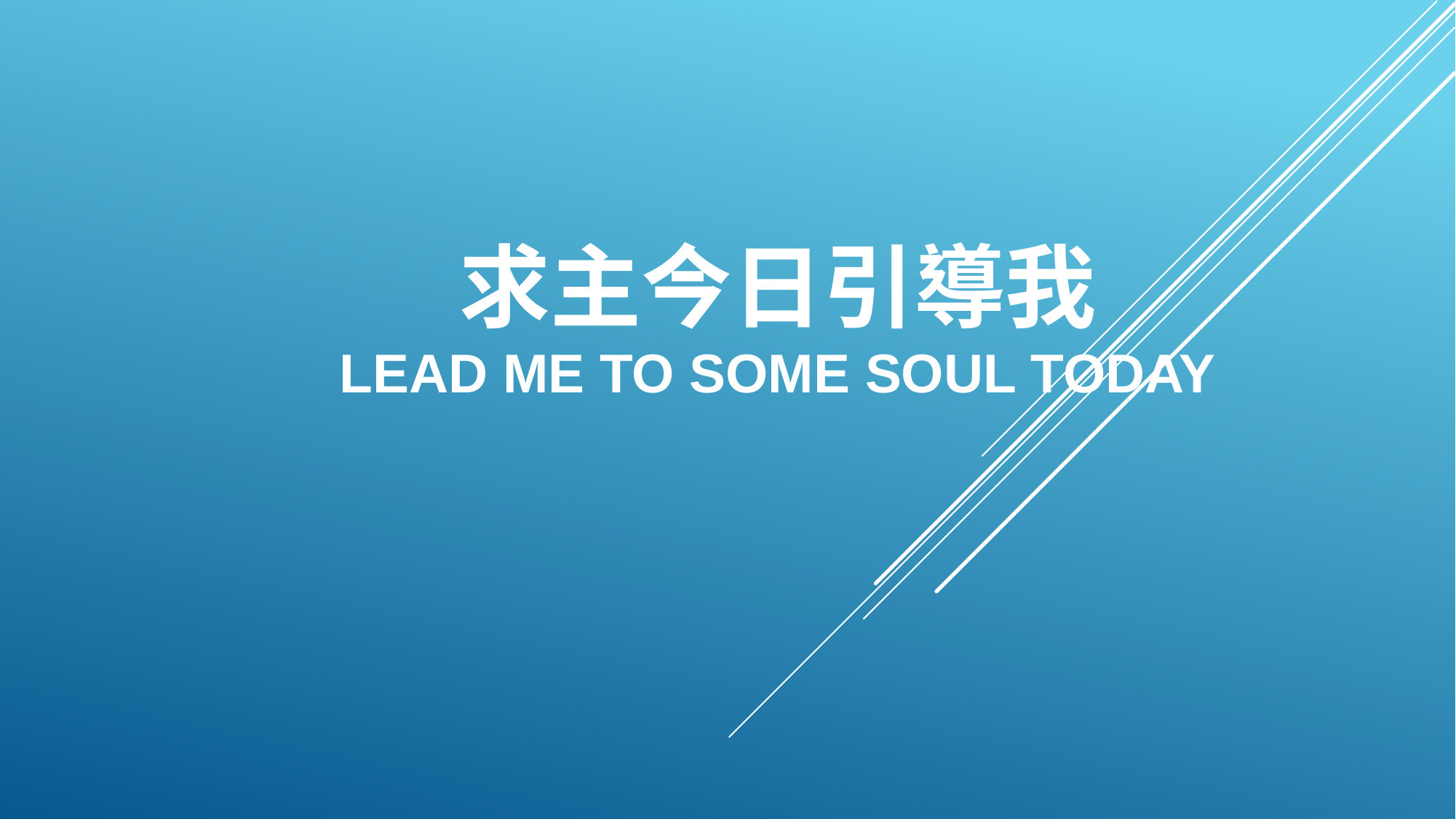

# 求主今日引導我 lead me to some soul today